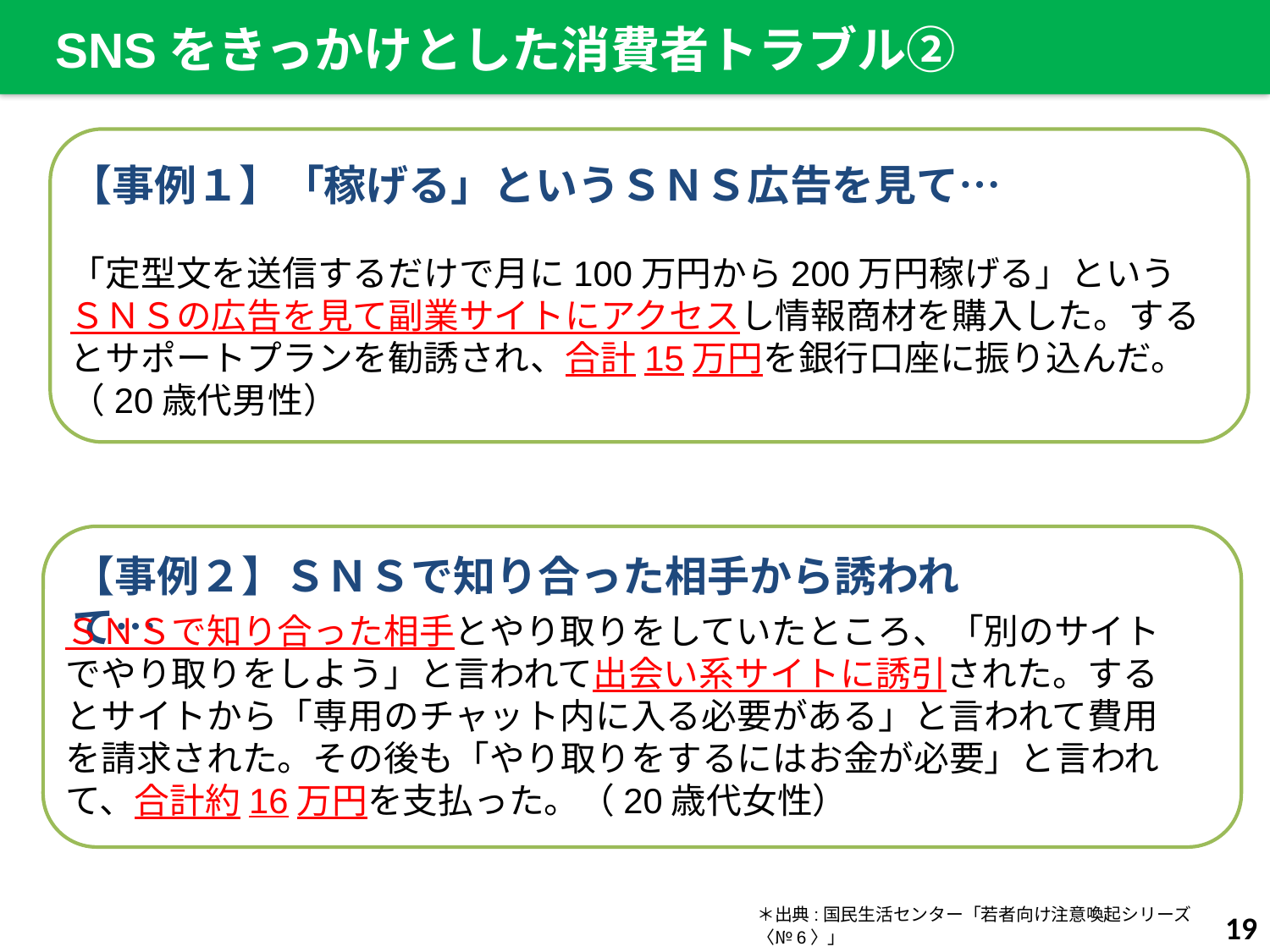

SNSをきっかけとした消費者トラブル②

【事例１】「稼げる」というＳＮＳ広告を見て…

「定型文を送信するだけで月に100万円から200万円稼げる」というＳＮＳの広告を見て副業サイトにアクセスし情報商材を購入した。するとサポートプランを勧誘され、合計15万円を銀行口座に振り込んだ。（20歳代男性）

【事例２】ＳＮＳで知り合った相手から誘われて…
ＳＮＳで知り合った相手とやり取りをしていたところ、「別のサイトでやり取りをしよう」と言われて出会い系サイトに誘引された。するとサイトから「専用のチャット内に入る必要がある」と言われて費用を請求された。その後も「やり取りをするにはお金が必要」と言われて、合計約16万円を支払った。（20歳代女性）
＊出典:国民生活センター「若者向け注意喚起シリーズ〈№6〉」
19